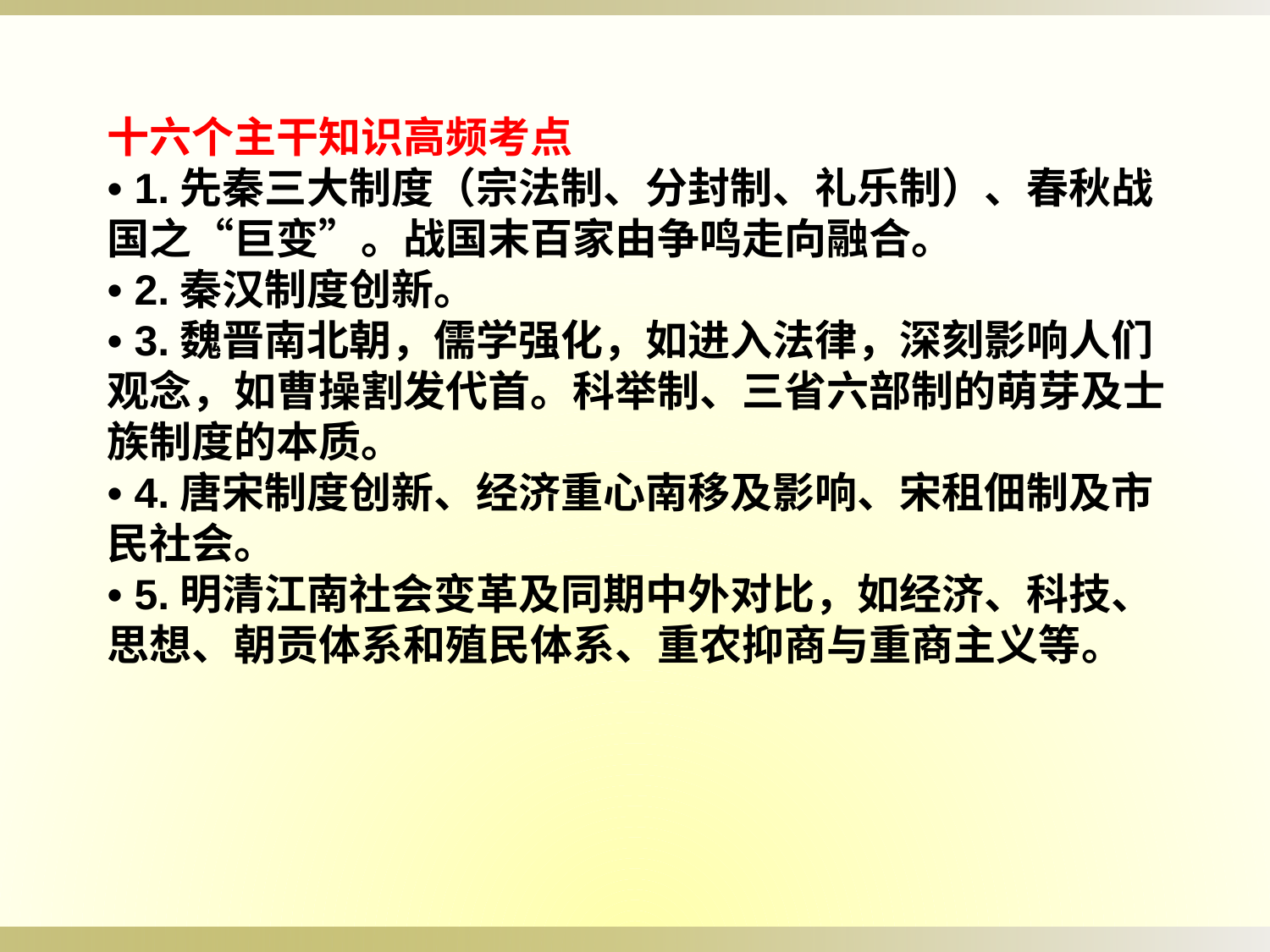

十六个主干知识高频考点
• 1.先秦三大制度（宗法制、分封制、礼乐制）、春秋战国之“巨变”。战国末百家由争鸣走向融合。
• 2.秦汉制度创新。
• 3.魏晋南北朝，儒学强化，如进入法律，深刻影响人们观念，如曹操割发代首。科举制、三省六部制的萌芽及士族制度的本质。
• 4.唐宋制度创新、经济重心南移及影响、宋租佃制及市民社会。
• 5.明清江南社会变革及同期中外对比，如经济、科技、思想、朝贡体系和殖民体系、重农抑商与重商主义等。